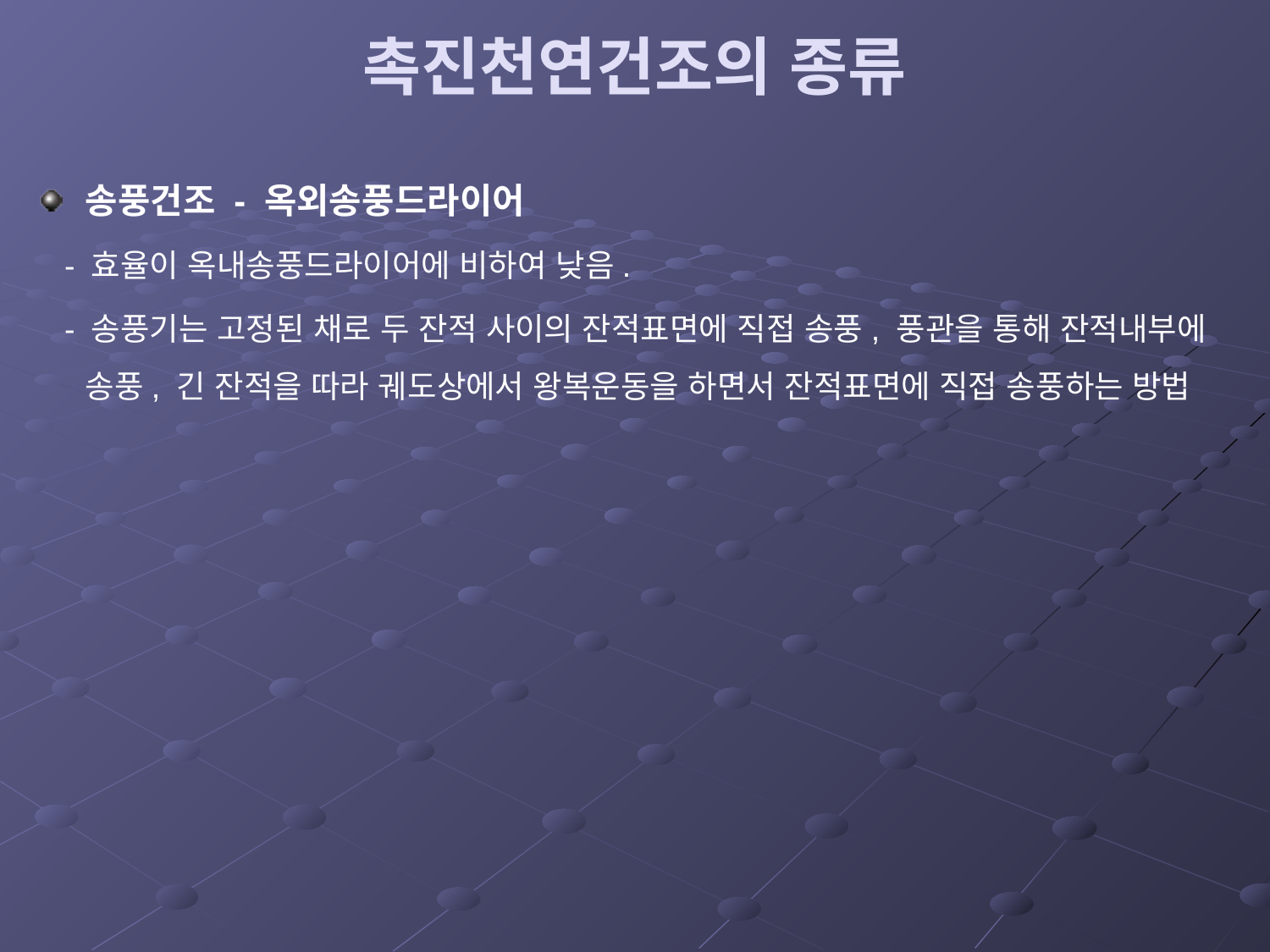

# 촉진천연건조의 종류
송풍건조 - 옥외송풍드라이어
   - 효율이 옥내송풍드라이어에 비하여 낮음.
   - 송풍기는 고정된 채로 두 잔적 사이의 잔적표면에 직접 송풍, 풍관을 통해 잔적내부에 송풍, 긴 잔적을 따라 궤도상에서 왕복운동을 하면서 잔적표면에 직접 송풍하는 방법